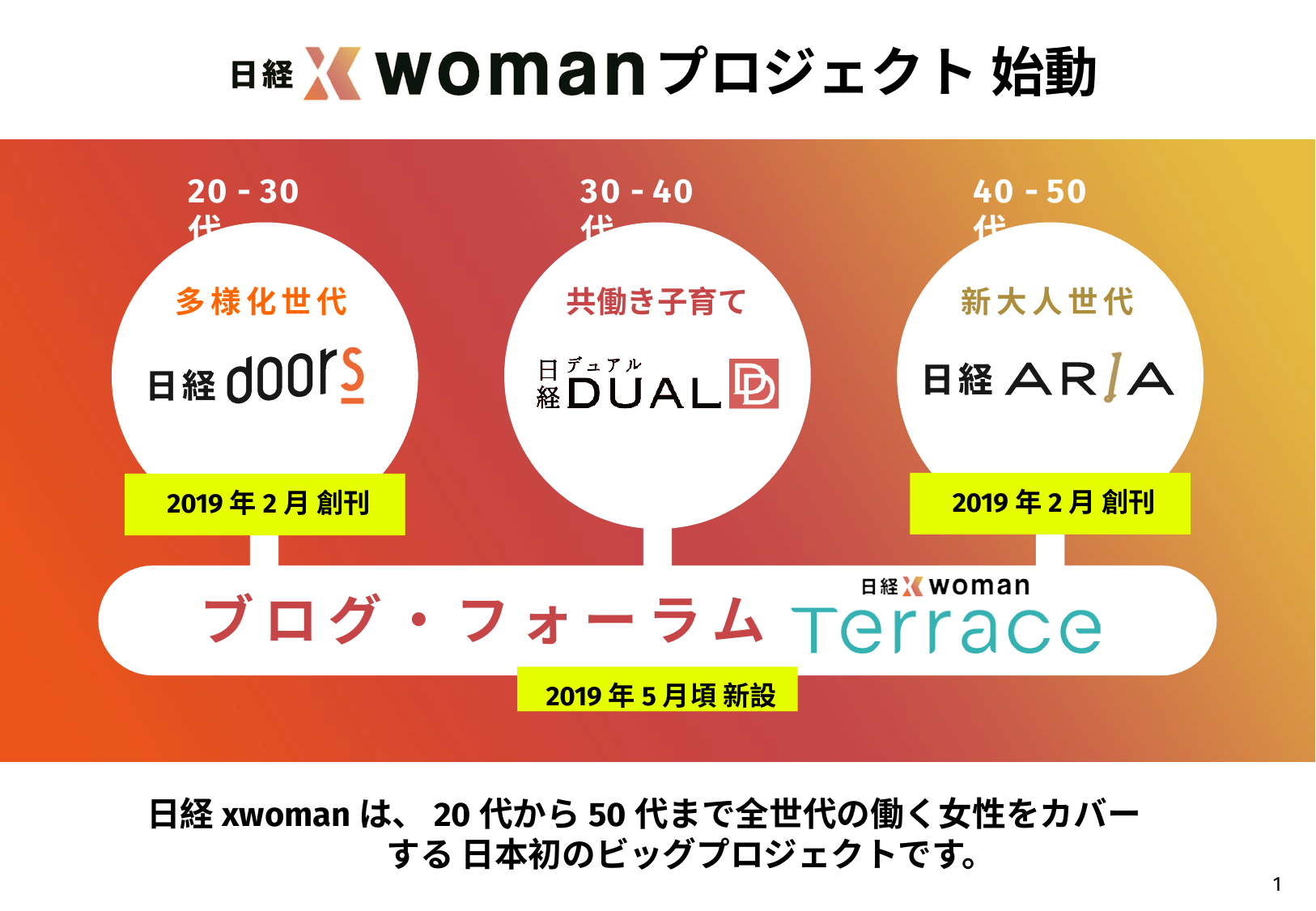

# プロジェクト 始動

20 - 30 代
30 - 40 代
40 - 50 代

多様化世代
共働き子育て
新大人世代

2019年2月 創刊
2019年2月 創刊

ブログ・フォーラム
2019年5月頃 新設
日経xwomanは、20代から50代まで全世代の働く女性をカバーする 日本初のビッグプロジェクトです。
1